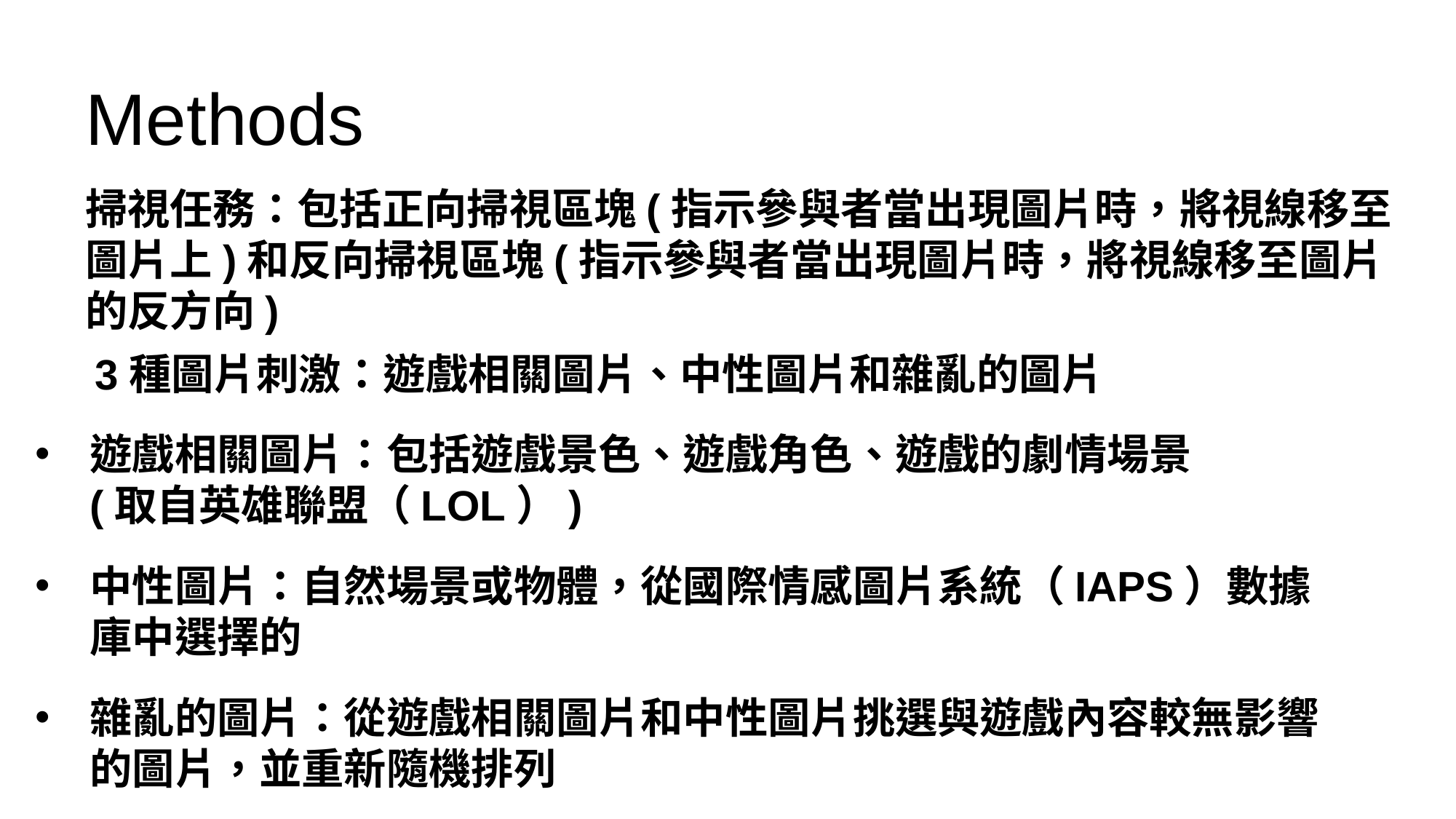

Methods
掃視任務：包括正向掃視區塊(指示參與者當出現圖片時，將視線移至圖片上)和反向掃視區塊(指示參與者當出現圖片時，將視線移至圖片的反方向)
3種圖片刺激：遊戲相關圖片、中性圖片和雜亂的圖片
遊戲相關圖片：包括遊戲景色、遊戲角色、遊戲的劇情場景(取自英雄聯盟（LOL）)
中性圖片：自然場景或物體，從國際情感圖片系統（IAPS）數據庫中選擇的
雜亂的圖片：從遊戲相關圖片和中性圖片挑選與遊戲內容較無影響的圖片，並重新隨機排列